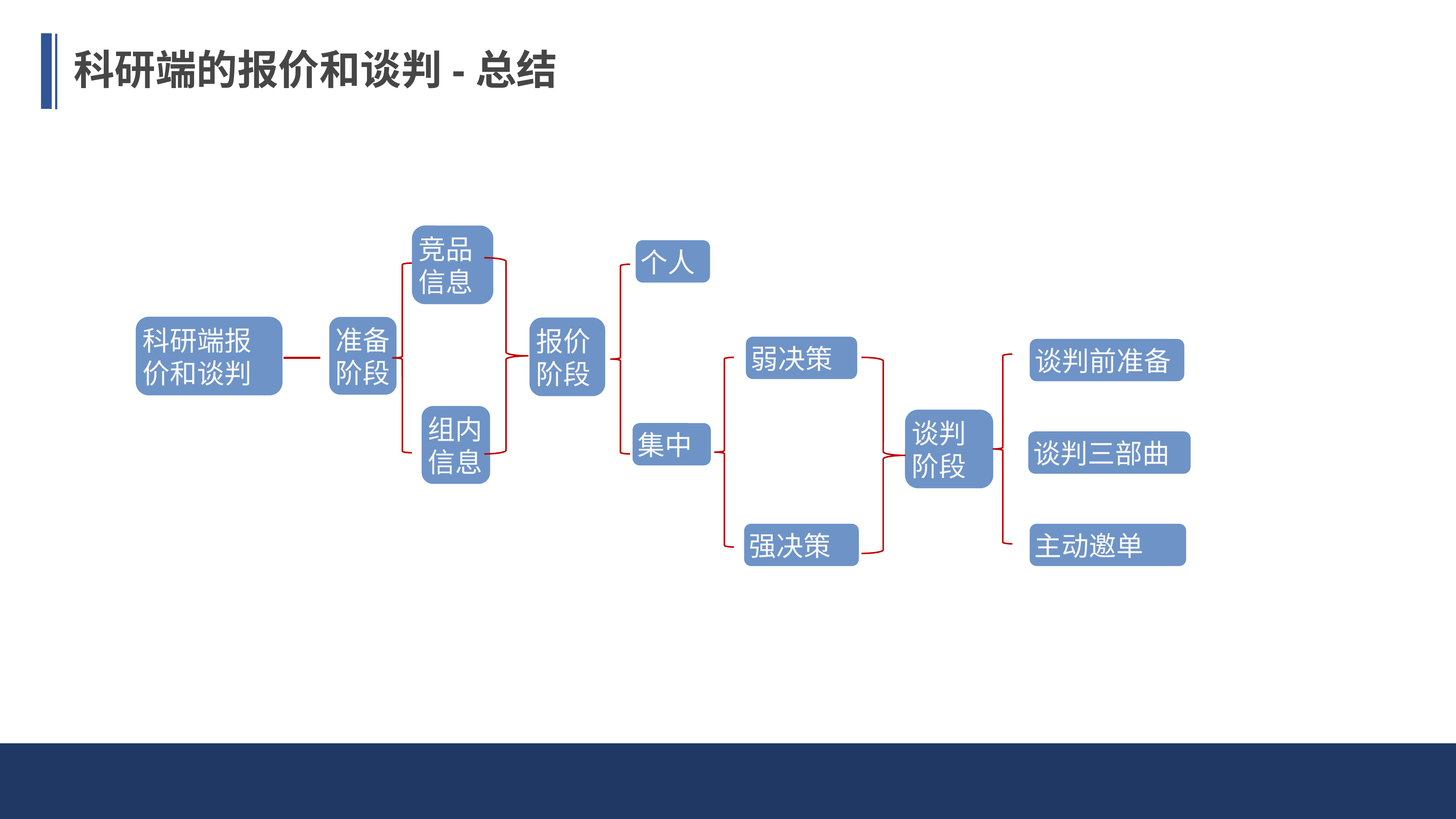

科研端的报价和谈判-总结

竞品信息
个人

科研端报价和谈判
准备阶段
报价阶段
弱决策
谈判前准备

组内信息
谈判阶段
集中
谈判三部曲
主动邀单
强决策
38